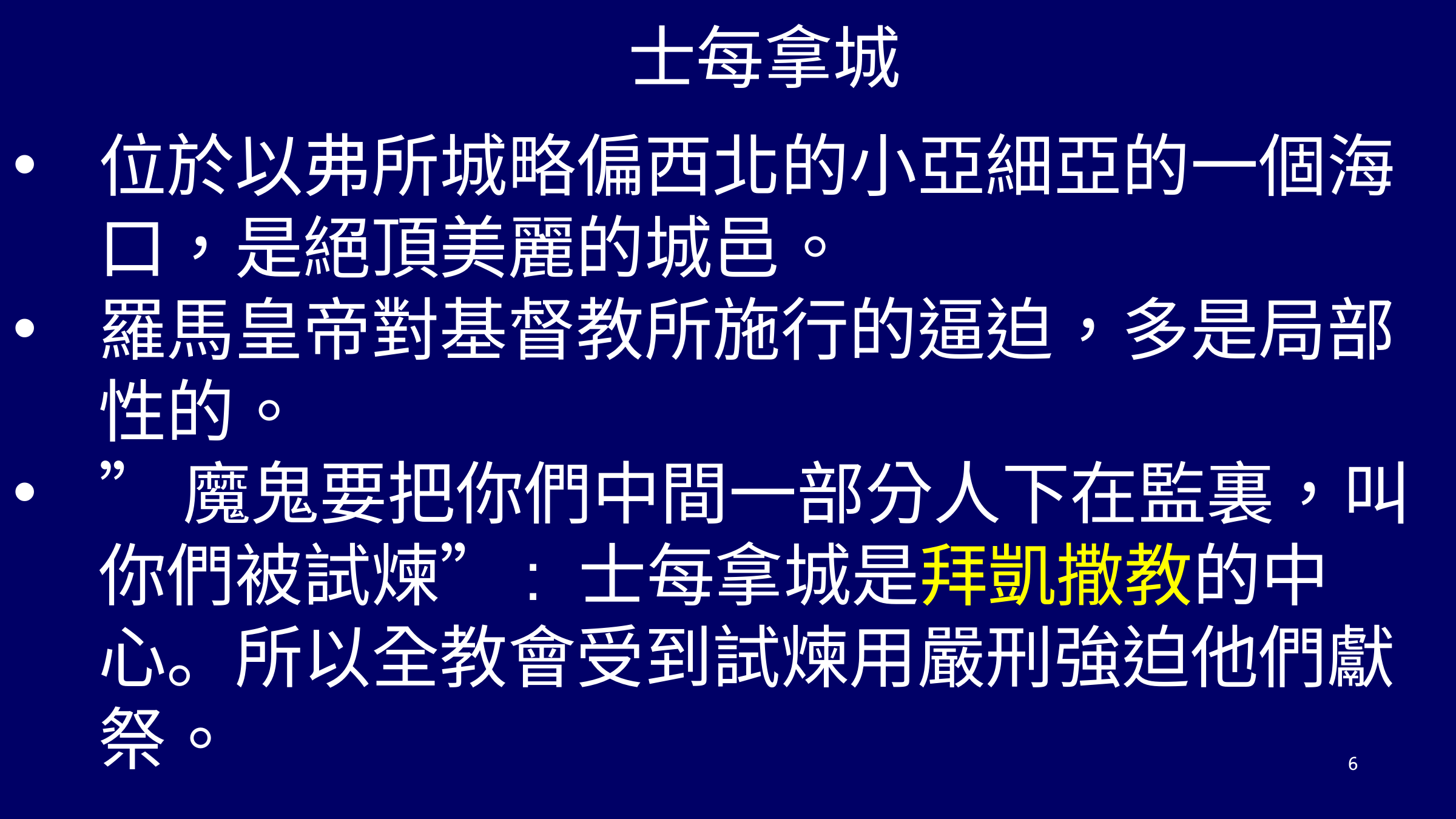

士每拿城
位於以弗所城略偏西北的小亞細亞的一個海口，是絕頂美麗的城邑。
羅馬皇帝對基督教所施行的逼迫，多是局部性的。
”魔鬼要把你們中間一部分人下在監裏，叫你們被試煉”: 士每拿城是拜凱撒教的中心。所以全教會受到試煉用嚴刑強迫他們獻祭。
6